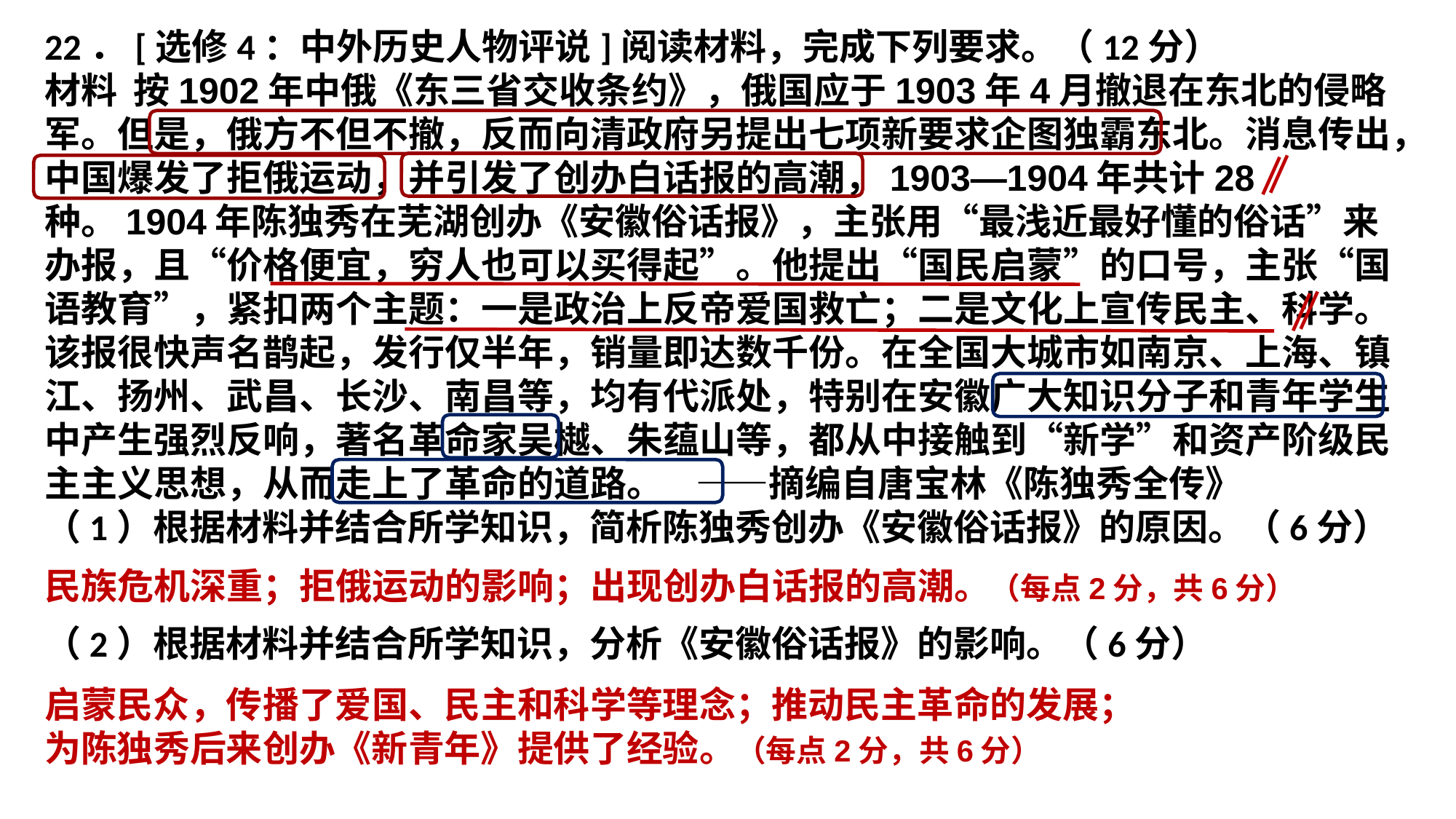

22．[选修4：中外历史人物评说]阅读材料，完成下列要求。（12分）
材料  按1902年中俄《东三省交收条约》，俄国应于1903年4月撤退在东北的侵略军。但是，俄方不但不撤，反而向清政府另提出七项新要求企图独霸东北。消息传出，中国爆发了拒俄运动，并引发了创办白话报的高潮，1903—1904年共计28种。1904年陈独秀在芜湖创办《安徽俗话报》，主张用“最浅近最好懂的俗话”来办报，且“价格便宜，穷人也可以买得起”。他提出“国民启蒙”的口号，主张“国语教育”，紧扣两个主题：一是政治上反帝爱国救亡；二是文化上宣传民主、科学。该报很快声名鹊起，发行仅半年，销量即达数千份。在全国大城市如南京、上海、镇江、扬州、武昌、长沙、南昌等，均有代派处，特别在安徽广大知识分子和青年学生中产生强烈反响，著名革命家吴樾、朱蕴山等，都从中接触到“新学”和资产阶级民主主义思想，从而走上了革命的道路。    ——摘编自唐宝林《陈独秀全传》
（1）根据材料并结合所学知识，简析陈独秀创办《安徽俗话报》的原因。（6分）

（2）根据材料并结合所学知识，分析《安徽俗话报》的影响。（6分）

民族危机深重；拒俄运动的影响；出现创办白话报的高潮。（每点2分，共6分）
启蒙民众，传播了爱国、民主和科学等理念；推动民主革命的发展；
为陈独秀后来创办《新青年》提供了经验。（每点2分，共6分）